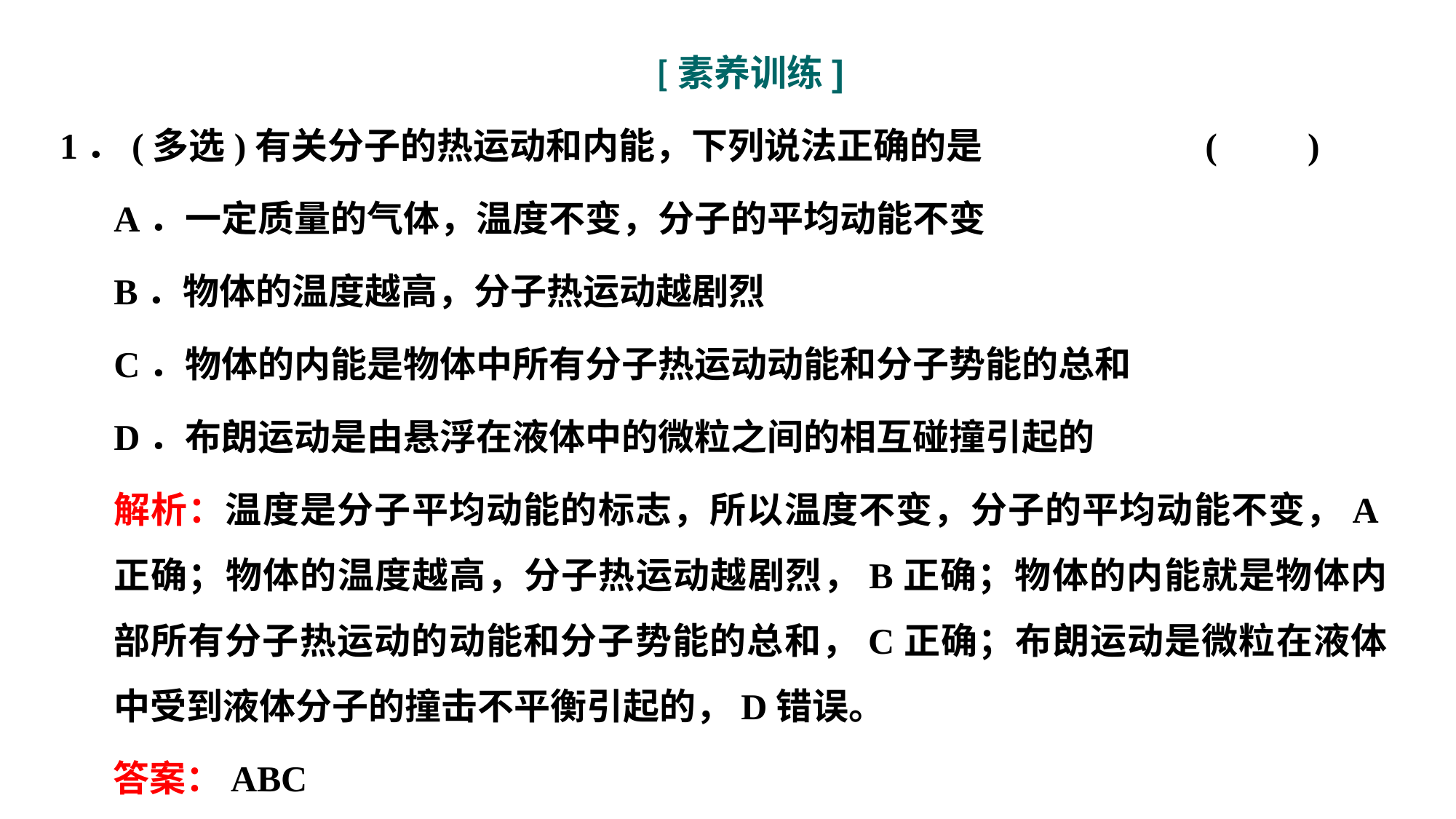

[素养训练]
1．(多选)有关分子的热运动和内能，下列说法正确的是			(　　)
A．一定质量的气体，温度不变，分子的平均动能不变
B．物体的温度越高，分子热运动越剧烈
C．物体的内能是物体中所有分子热运动动能和分子势能的总和
D．布朗运动是由悬浮在液体中的微粒之间的相互碰撞引起的
解析：温度是分子平均动能的标志，所以温度不变，分子的平均动能不变，A正确；物体的温度越高，分子热运动越剧烈，B正确；物体的内能就是物体内部所有分子热运动的动能和分子势能的总和，C正确；布朗运动是微粒在液体中受到液体分子的撞击不平衡引起的，D错误。
答案：ABC